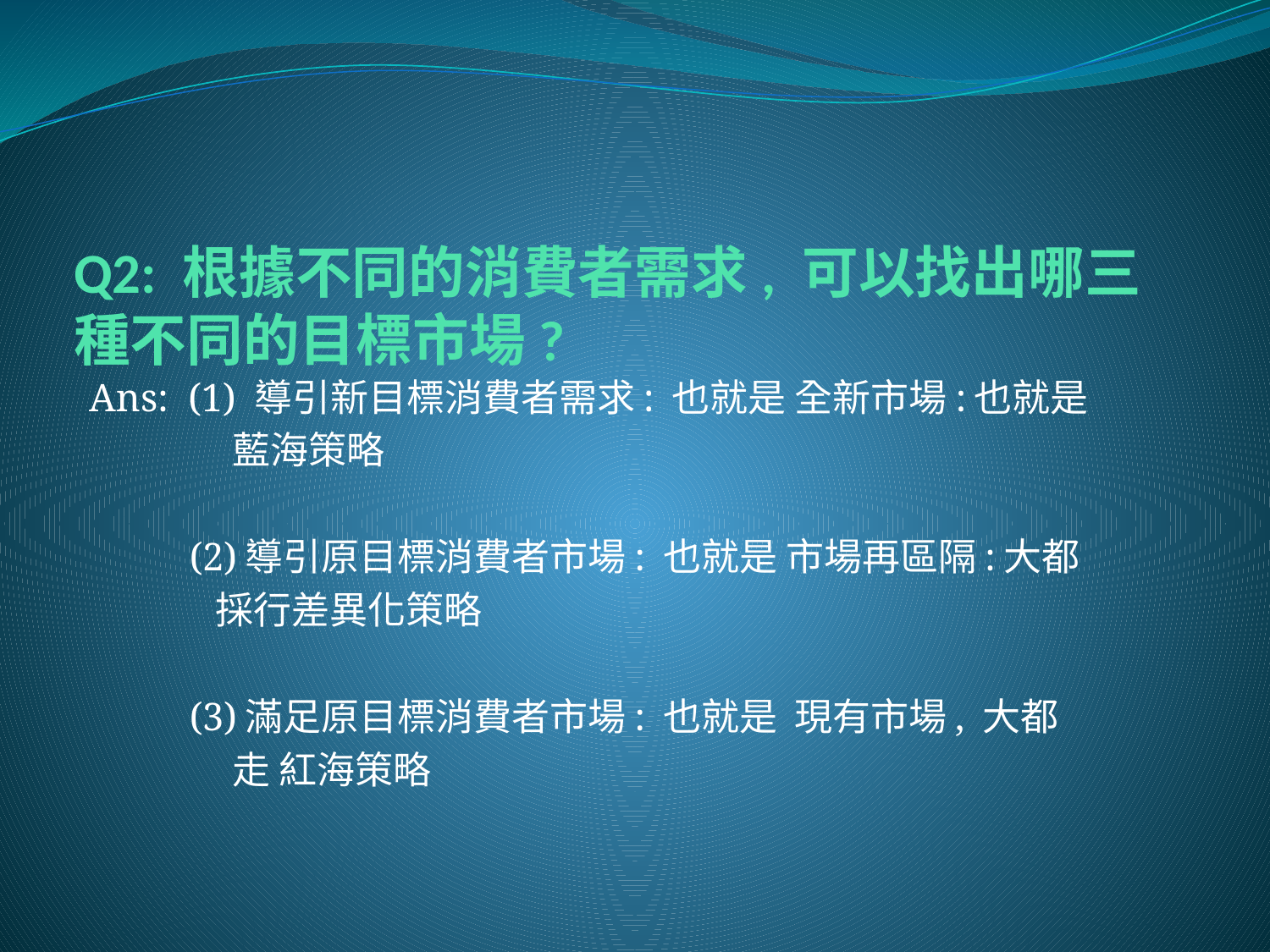

# Q2: 根據不同的消費者需求, 可以找出哪三種不同的目標市場?
 Ans:  (1) 導引新目標消費者需求: 也就是 全新市場:也就是
                 藍海策略

           (2)導引原目標消費者市場: 也就是 市場再區隔:大都
               採行差異化策略

           (3)滿足原目標消費者市場: 也就是  現有市場, 大都
                 走 紅海策略